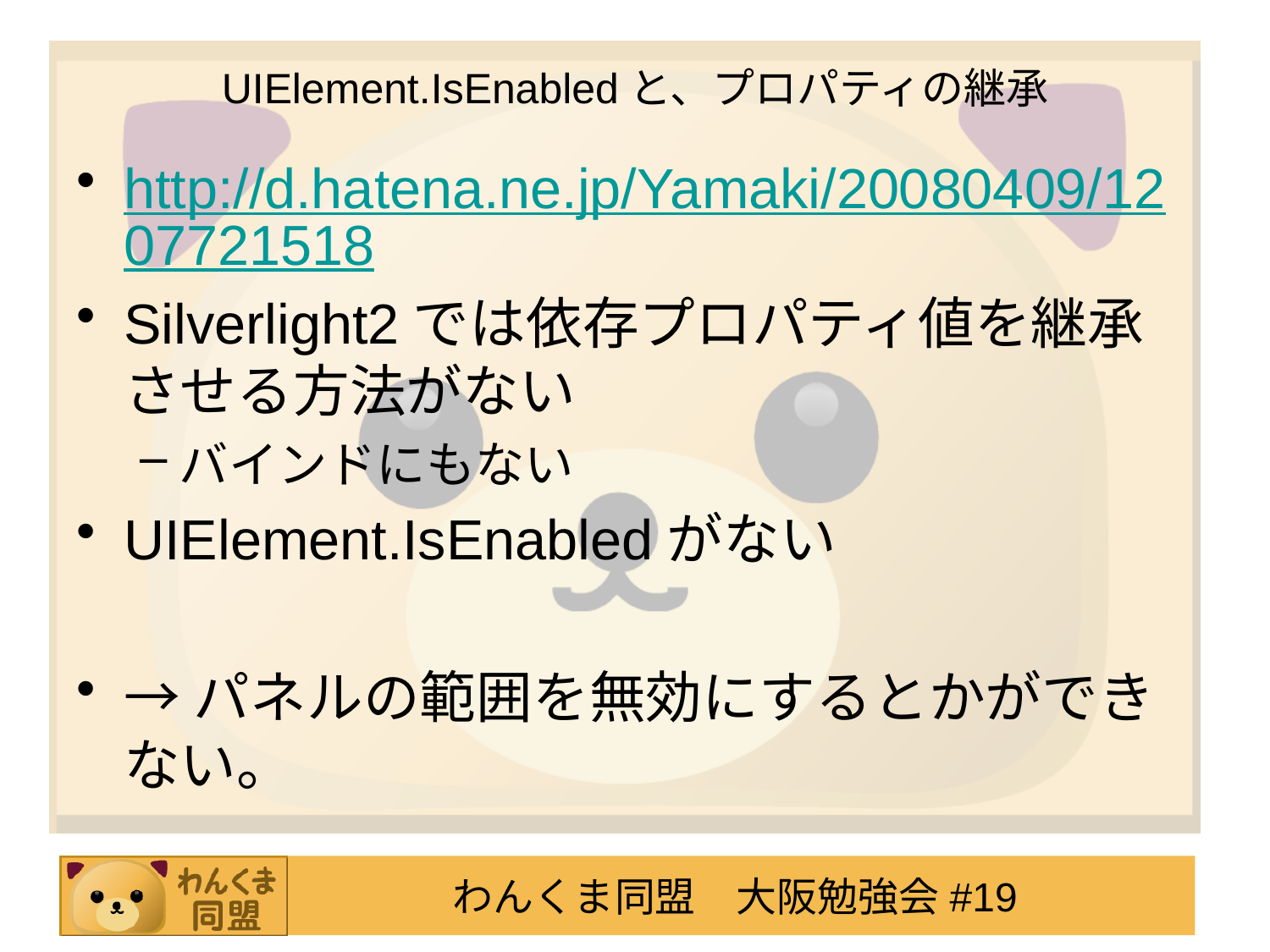

# UIElement.IsEnabledと、プロパティの継承
http://d.hatena.ne.jp/Yamaki/20080409/1207721518
Silverlight2では依存プロパティ値を継承させる方法がない
バインドにもない
UIElement.IsEnabledがない

→パネルの範囲を無効にするとかができない。